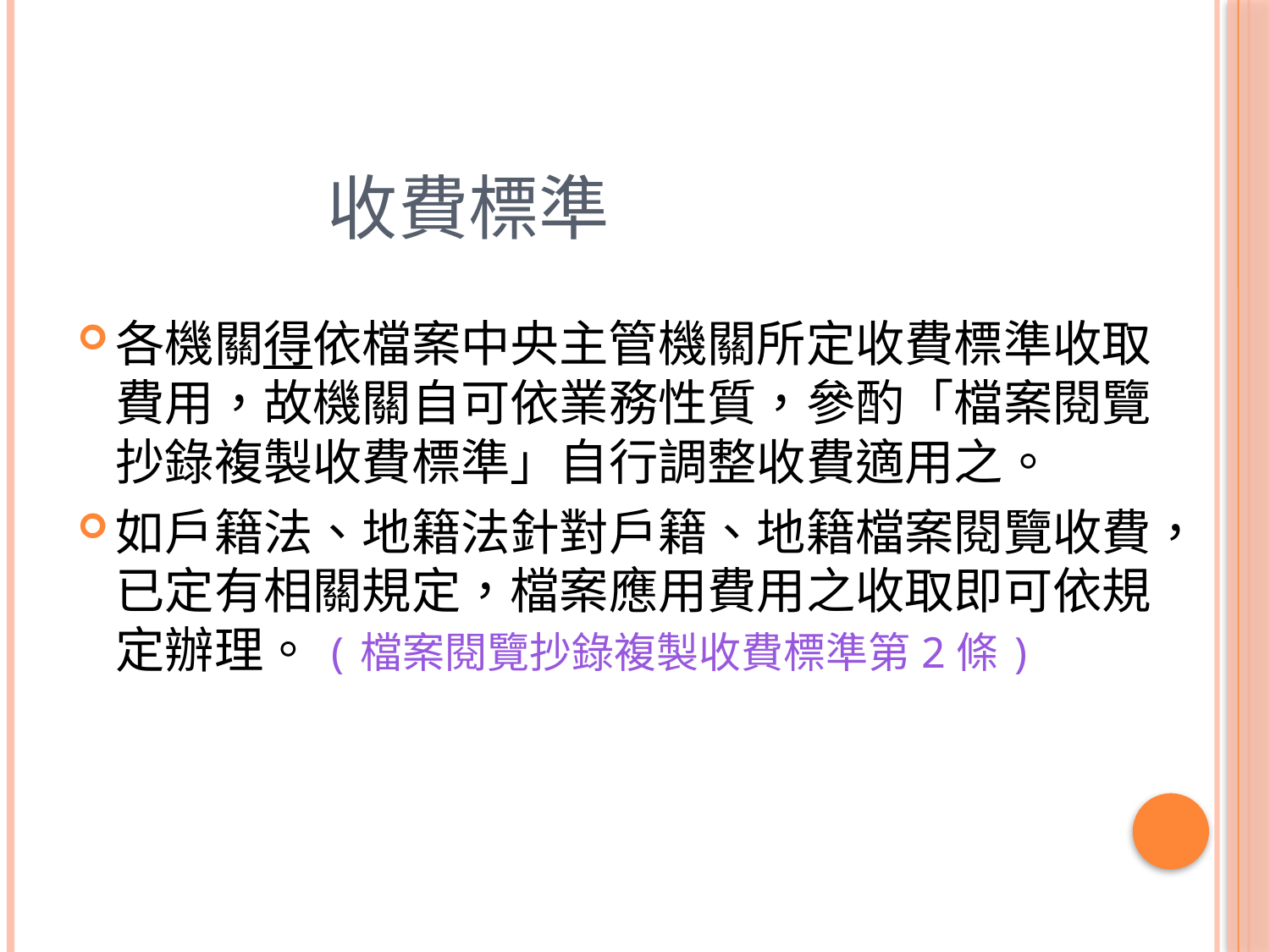

# 收費標準
各機關得依檔案中央主管機關所定收費標準收取費用，故機關自可依業務性質，參酌「檔案閱覽抄錄複製收費標準」自行調整收費適用之。
如戶籍法、地籍法針對戶籍、地籍檔案閱覽收費，已定有相關規定，檔案應用費用之收取即可依規定辦理。(檔案閱覽抄錄複製收費標準第2條)